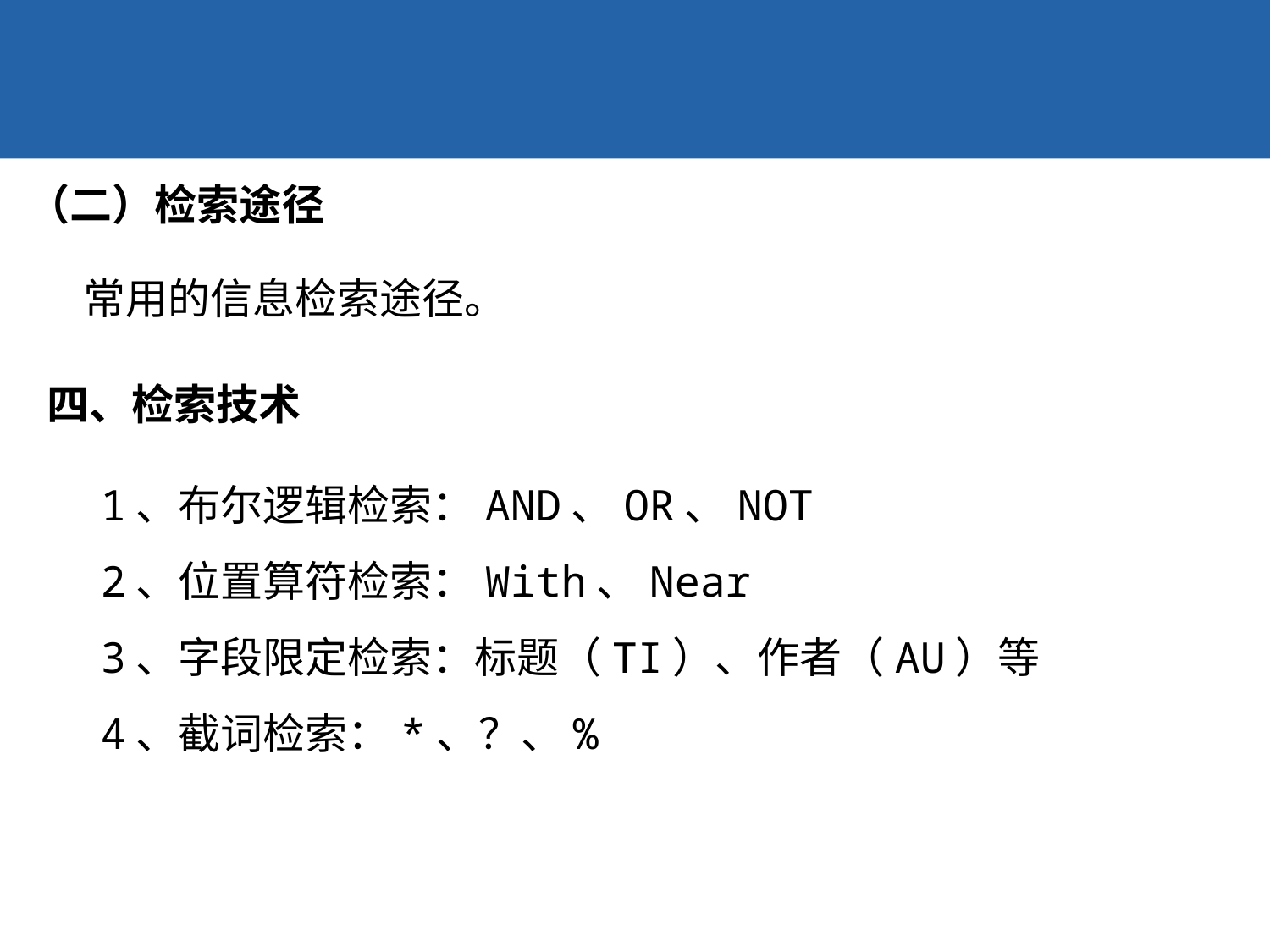

（二）检索途径
常用的信息检索途径。
四、检索技术
1、布尔逻辑检索：AND、OR、NOT
2、位置算符检索：With、Near
3、字段限定检索：标题（TI）、作者（AU）等
4、截词检索：*、？、%